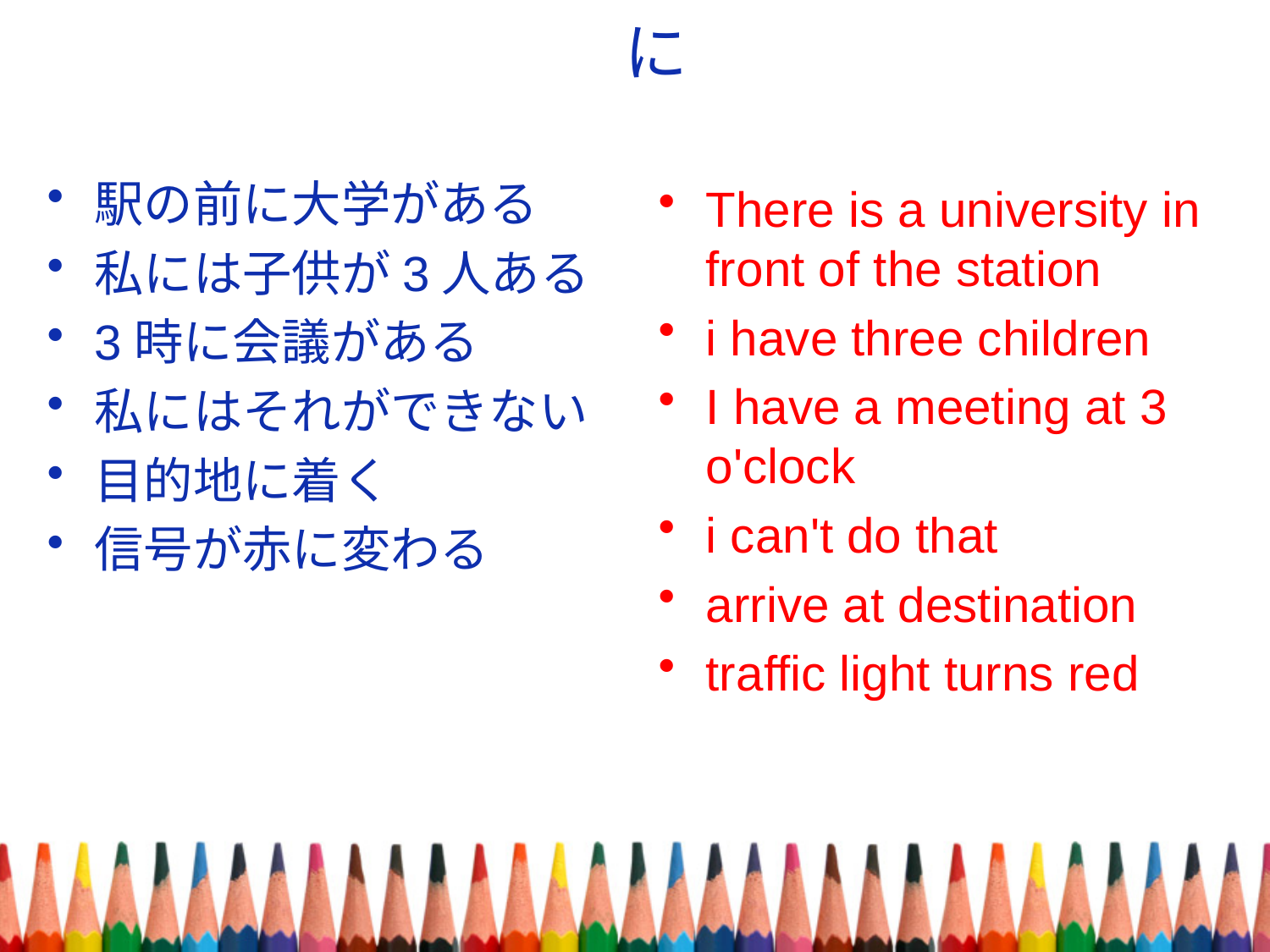

# に
駅の前に大学がある
私には子供が3人ある
3時に会議がある
私にはそれができない
目的地に着く
信号が赤に変わる
There is a university in front of the station
i have three children
I have a meeting at 3 o'clock
i can't do that
arrive at destination
traffic light turns red